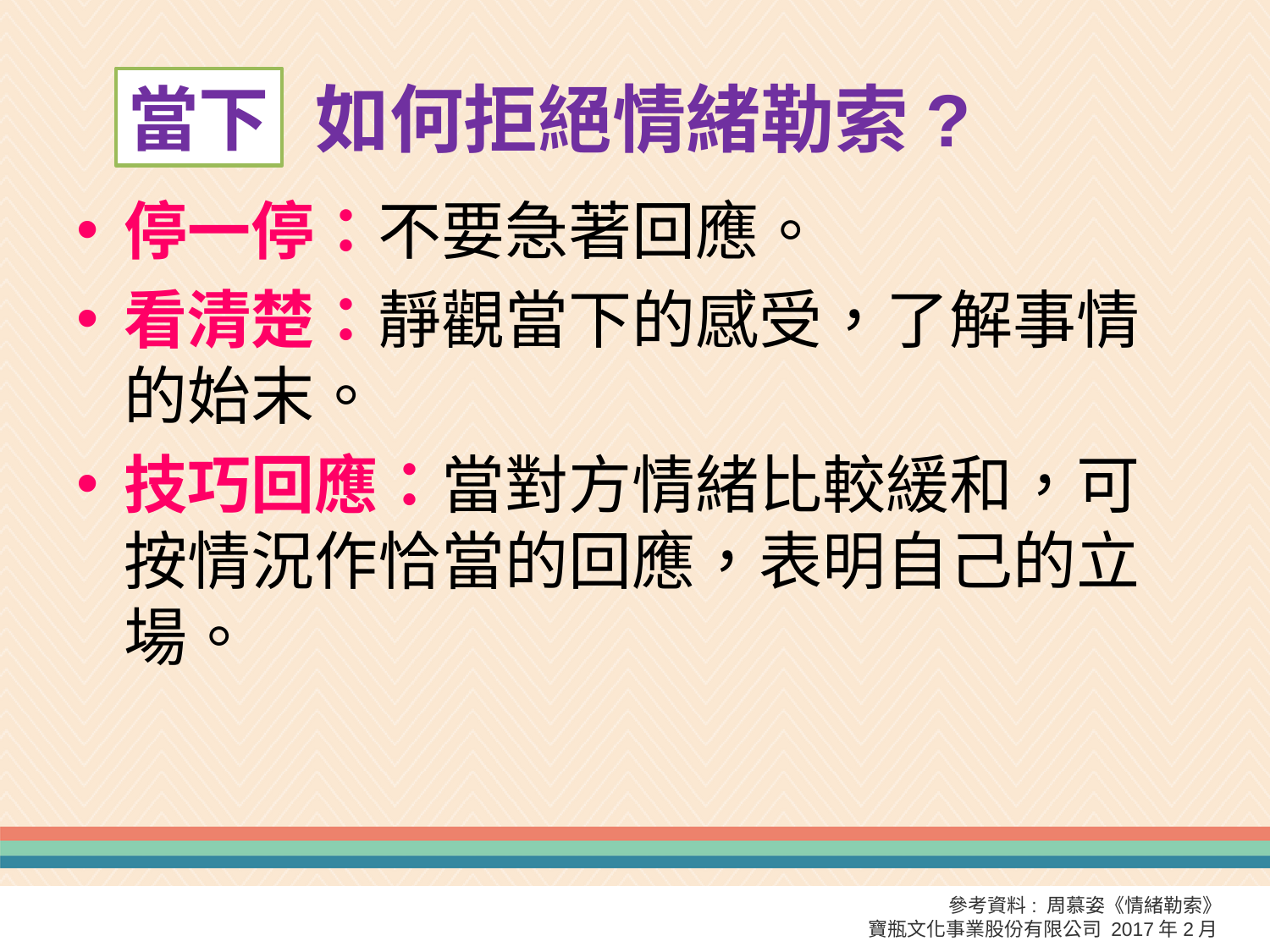

# 如何拒絕情緒勒索?
當下
停一停：不要急著回應。
看清楚：靜觀當下的感受，了解事情的始末。
技巧回應：當對方情緒比較緩和，可按情況作恰當的回應，表明自己的立場。
參考資料: 周慕姿《情緒勒索》
寶瓶文化事業股份有限公司 2017年2月